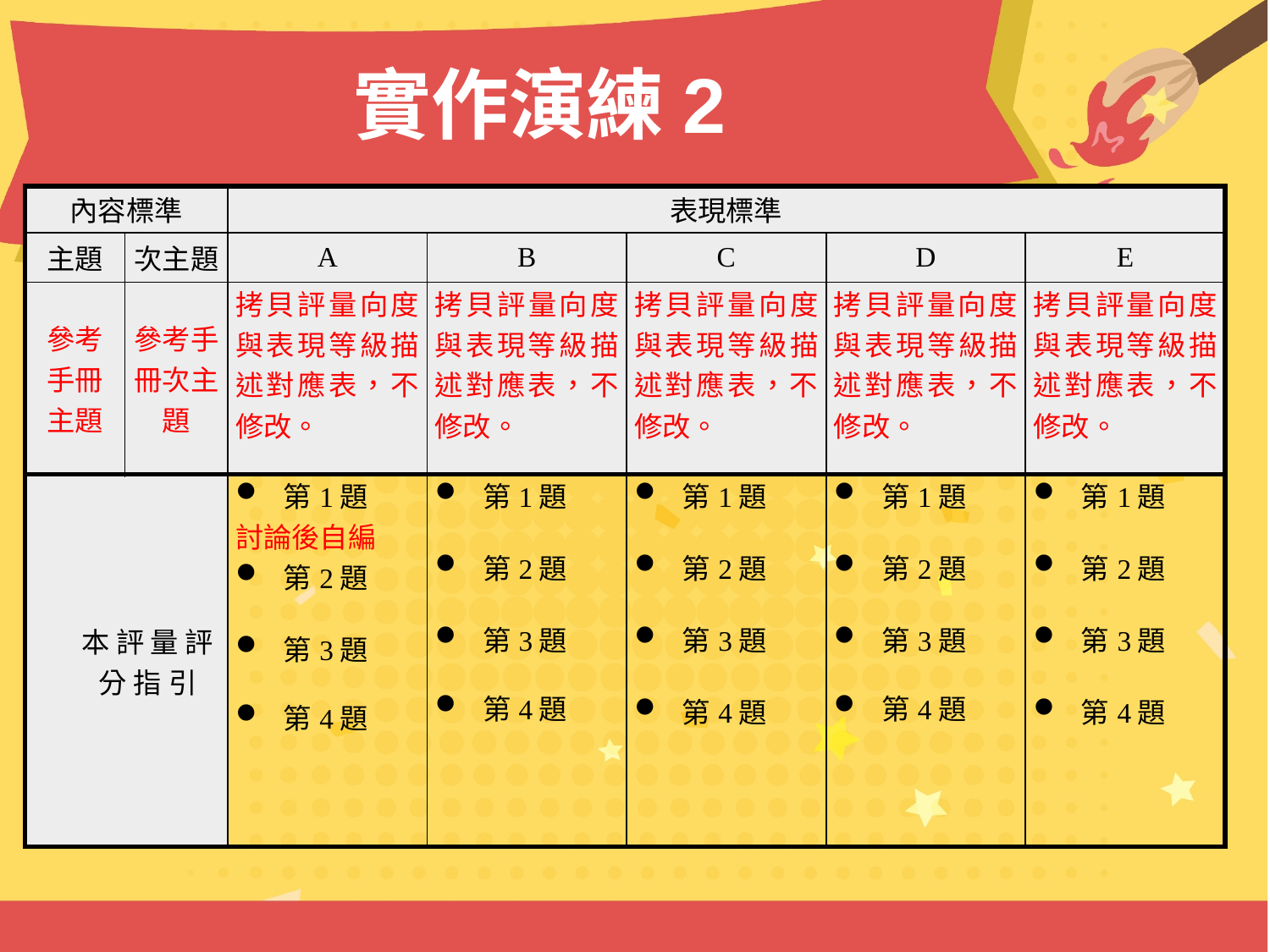

實作演練2
| 內容標準 |  | 表現標準 |  |  |  |  |
| --- | --- | --- | --- | --- | --- | --- |
| 主題 | 次主題 | A | B | C | D | E |
| 參考手冊主題 | 參考手冊次主題 | 拷貝評量向度與表現等級描述對應表，不修改。 | 拷貝評量向度與表現等級描述對應表，不修改。 | 拷貝評量向度與表現等級描述對應表，不修改。 | 拷貝評量向度與表現等級描述對應表，不修改。 | 拷貝評量向度與表現等級描述對應表，不修改。 |
| 本 評 量 評 分 指 引 |  | 第1題 討論後自編  第2題    第3題 第4題 | 第1題    第2題    第3題  第4題 | 第1題    第2題    第3題    第4題 | 第1題    第2題    第3題  第4題 | 第1題    第2題    第3題    第4題 |